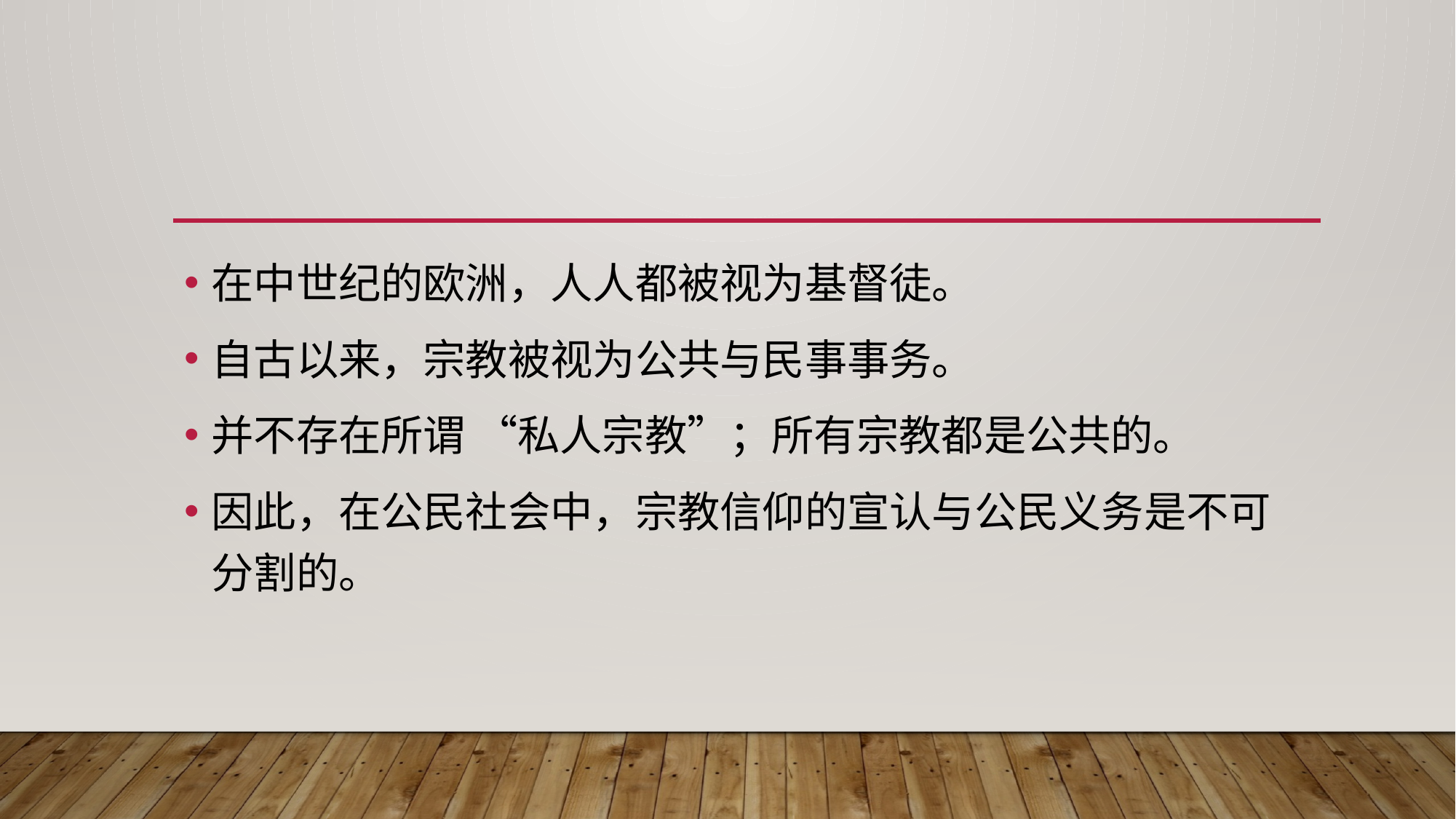

在中世纪的欧洲，人人都被视为基督徒。
自古以来，宗教被视为公共与民事事务。
并不存在所谓 “私人宗教”；所有宗教都是公共的。
因此，在公民社会中，宗教信仰的宣认与公民义务是不可分割的。